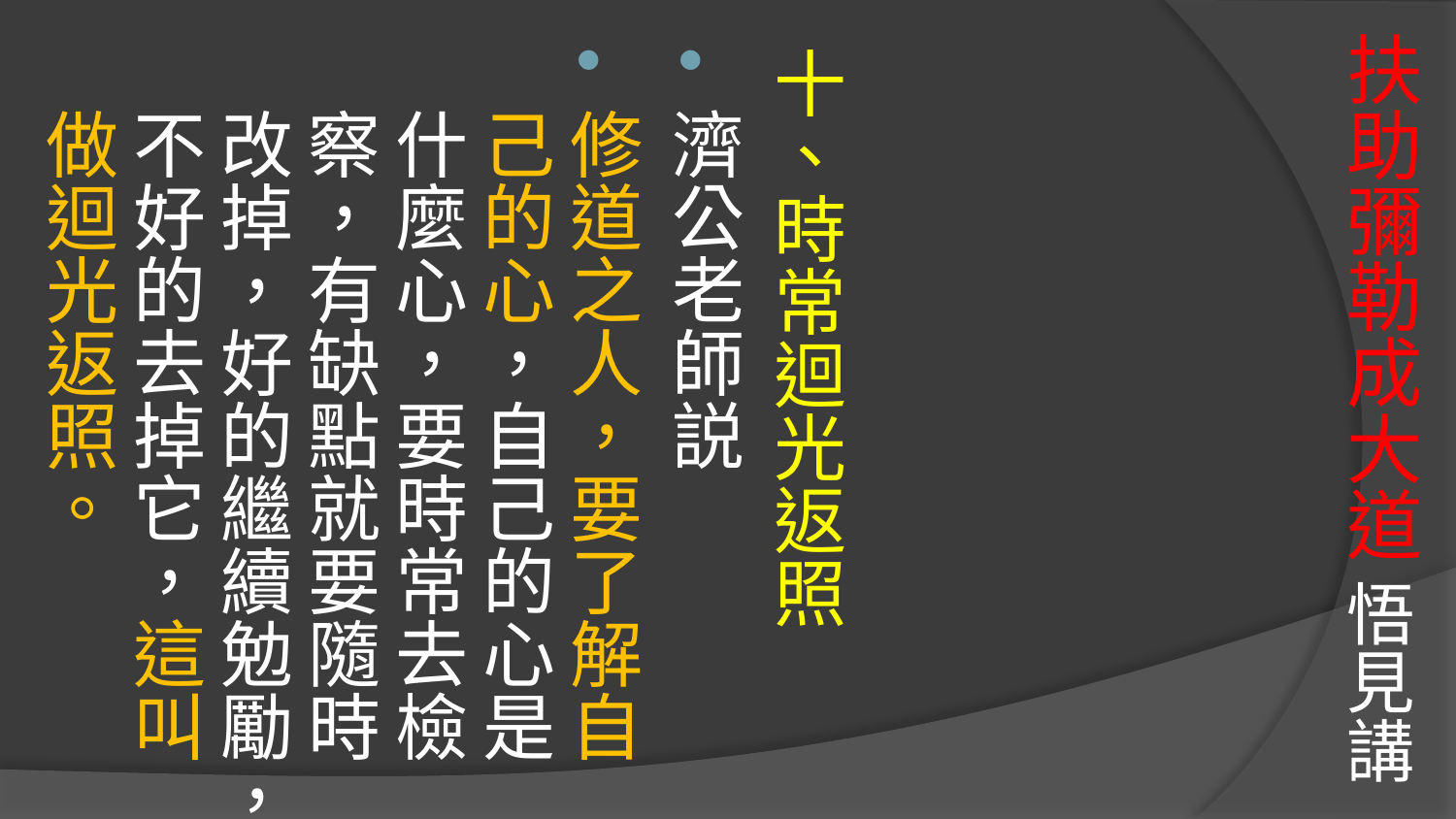

# 扶助彌勒成大道 悟見講
十、時常迴光返照
濟公老師説
修道之人，要了解自己的心，自己的心是什麼心，要時常去檢察，有缺點就要隨時改掉，好的繼續勉勵，不好的去掉它，這叫做迴光返照。